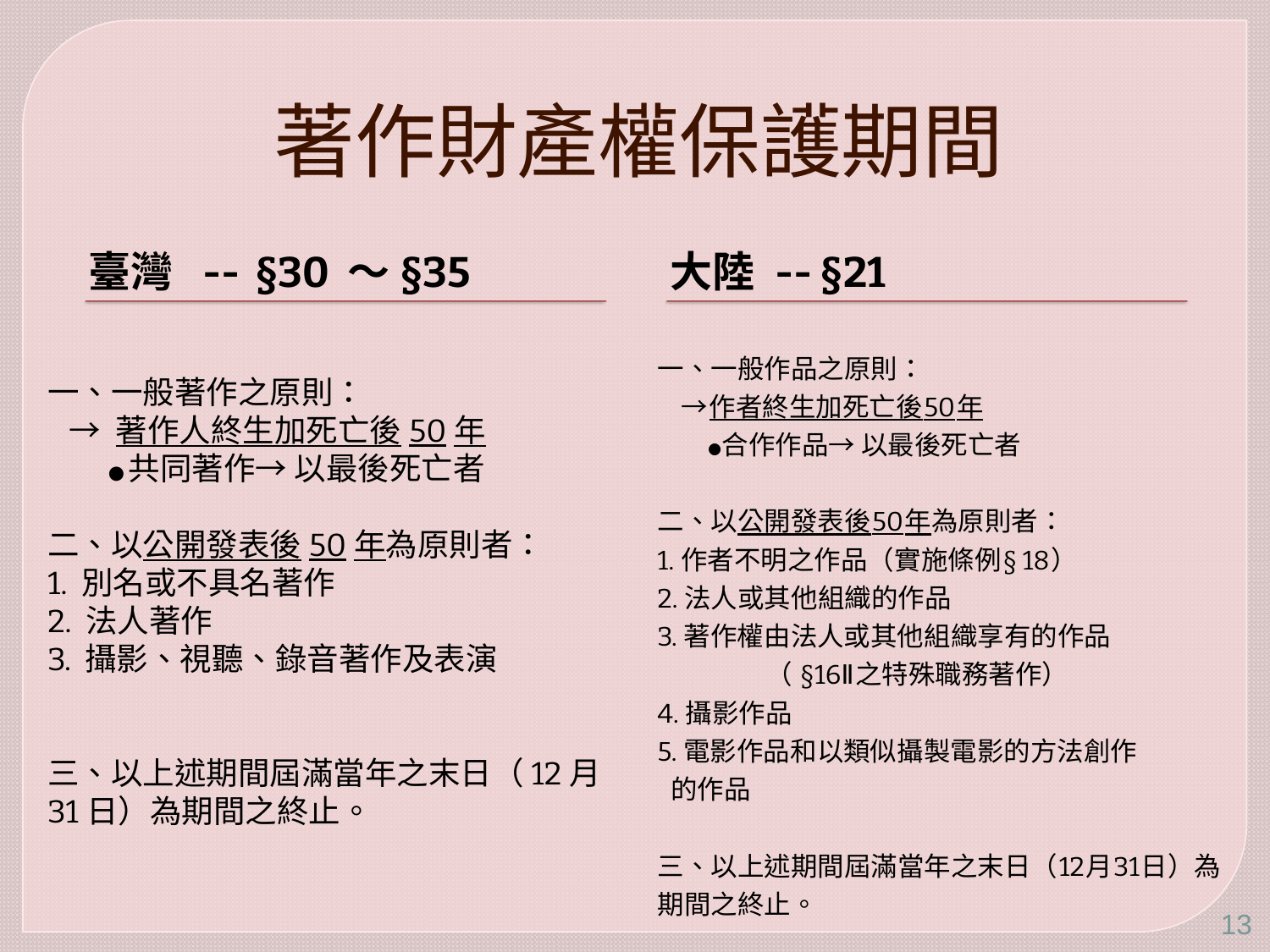

# 著作財產權保護期間
臺灣  --  §30 ～§35
大陸 -- §21

一、一般著作之原則：
   → 著作人終生加死亡後50年
                 ●共同著作→ 以最後死亡者

二、以公開發表後50年為原則者：
1. 別名或不具名著作
2. 法人著作
3. 攝影、視聽、錄音著作及表演

三、以上述期間屆滿當年之末日（12月31日）為期間之終止。

一、一般作品之原則：
    →作者終生加死亡後50年
         ●合作作品→ 以最後死亡者

二、以公開發表後50年為原則者：
1. 作者不明之作品（實施條例§ 18）
2. 法人或其他組織的作品
3. 著作權由法人或其他組織享有的作品
                  （ §16Ⅱ之特殊職務著作）
4. 攝影作品
5. 電影作品和以類似攝製電影的方法創作
  的作品

三、以上述期間屆滿當年之末日（12月31日）為期間之終止。
13